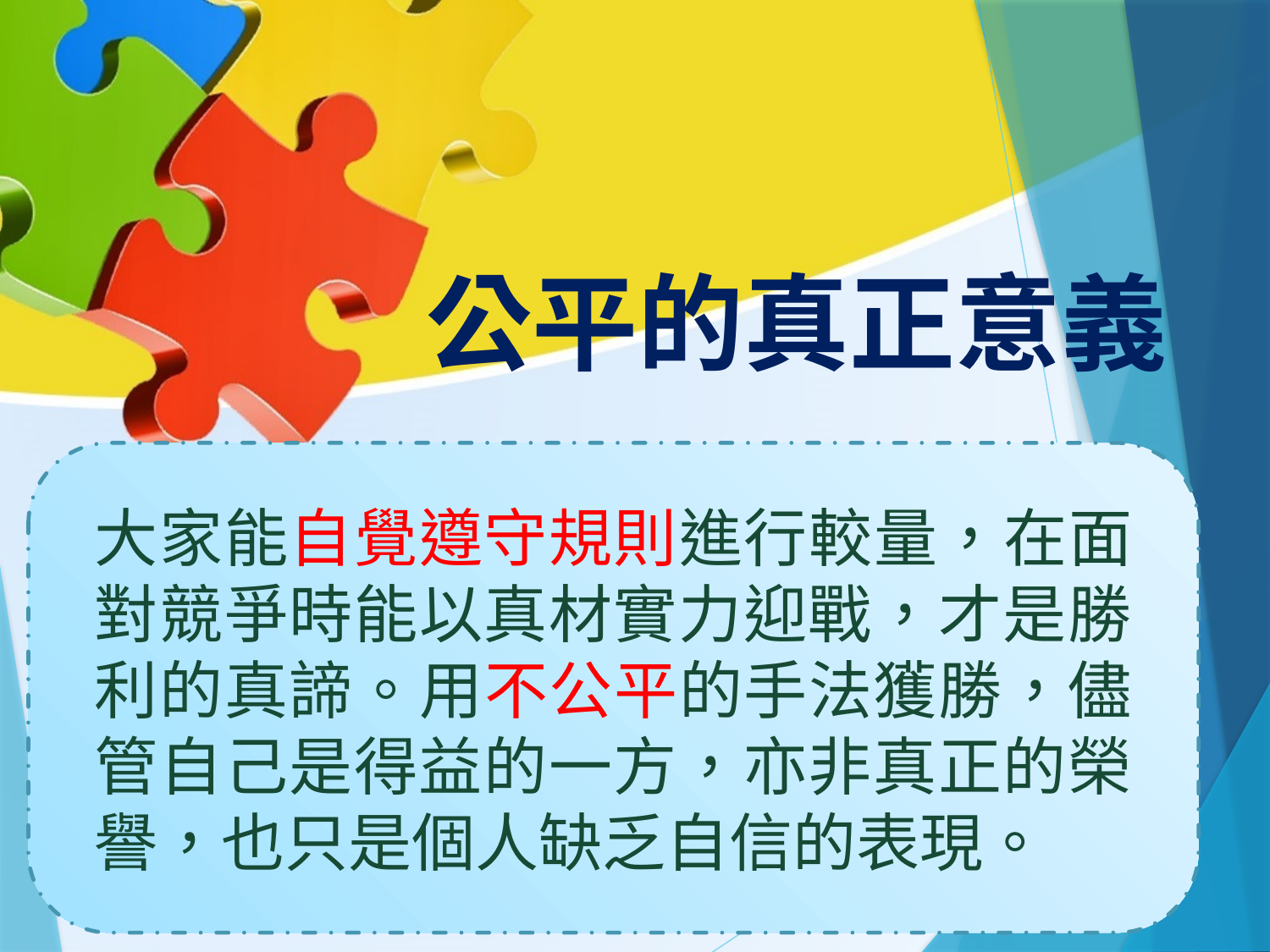

公平的真正意義

大家能自覺遵守規則進行較量，在面對競爭時能以真材實力迎戰，才是勝利的真諦。用不公平的手法獲勝，儘管自己是得益的一方，亦非真正的榮譽，也只是個人缺乏自信的表現。